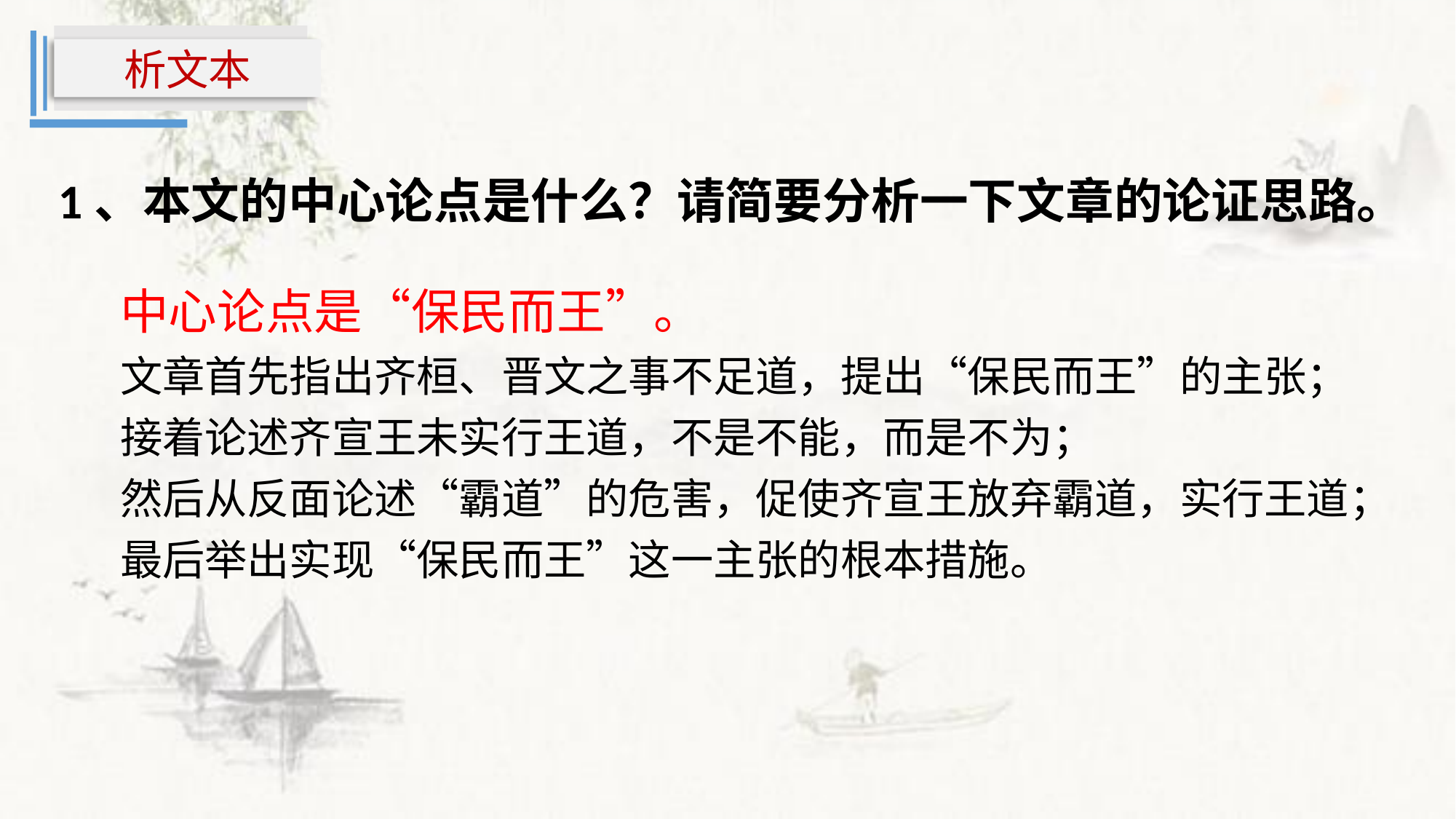

析文本
1、本文的中心论点是什么？请简要分析一下文章的论证思路。
中心论点是“保民而王”。
文章首先指出齐桓、晋文之事不足道，提出“保民而王”的主张；
接着论述齐宣王未实行王道，不是不能，而是不为；
然后从反面论述“霸道”的危害，促使齐宣王放弃霸道，实行王道；
最后举出实现“保民而王”这一主张的根本措施。